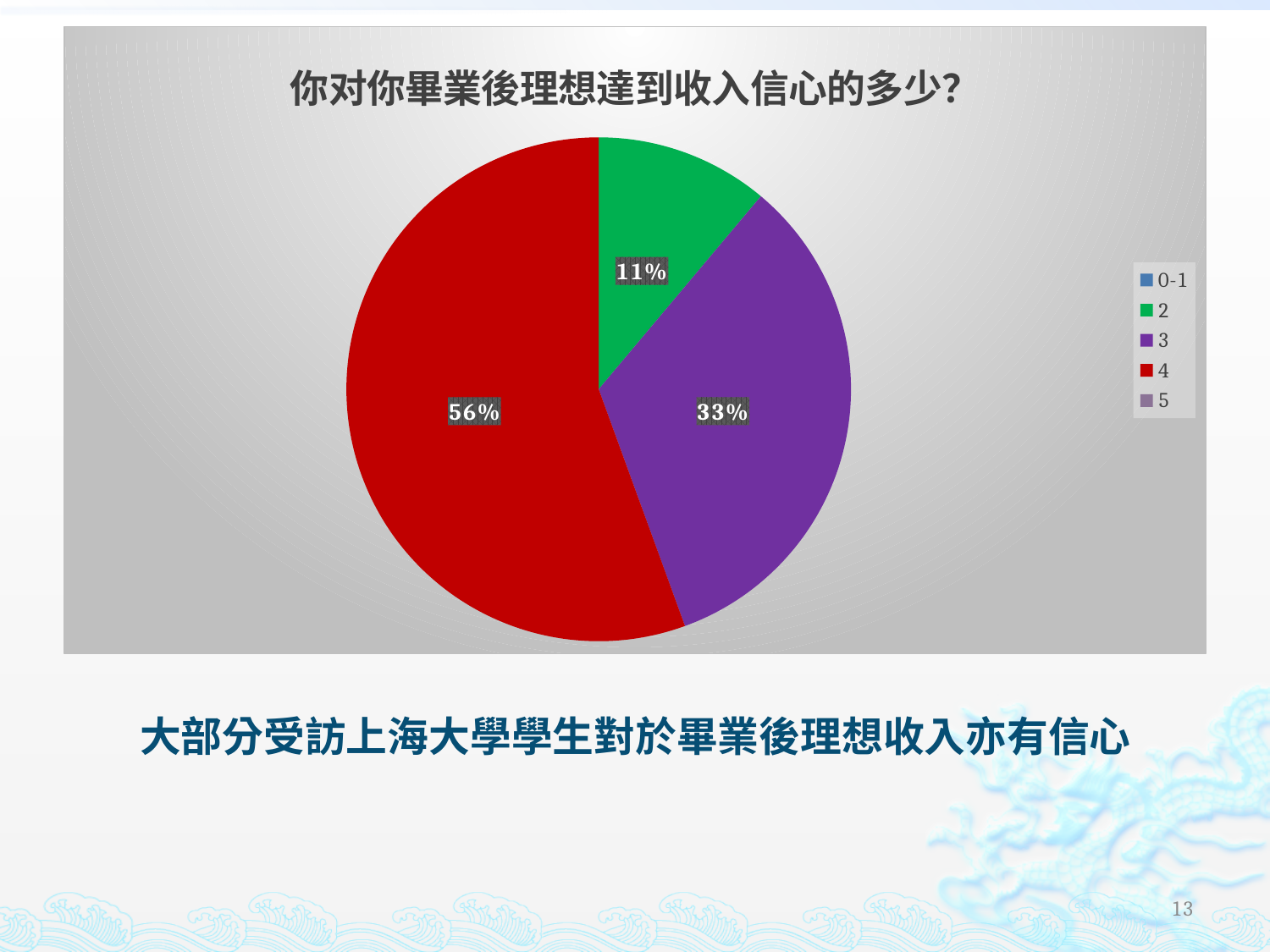

### Chart:

| Category | 你对你畢業後理想達到收入信心的多少？ |
|---|---|
| 0-1 | 0.0 |
| 2 | 1.0 |
| 3 | 3.0 |
| 4 | 5.0 |
| 5 | 0.0 |
# 大部分受訪上海大學學生對於畢業後理想收入亦有信心
13